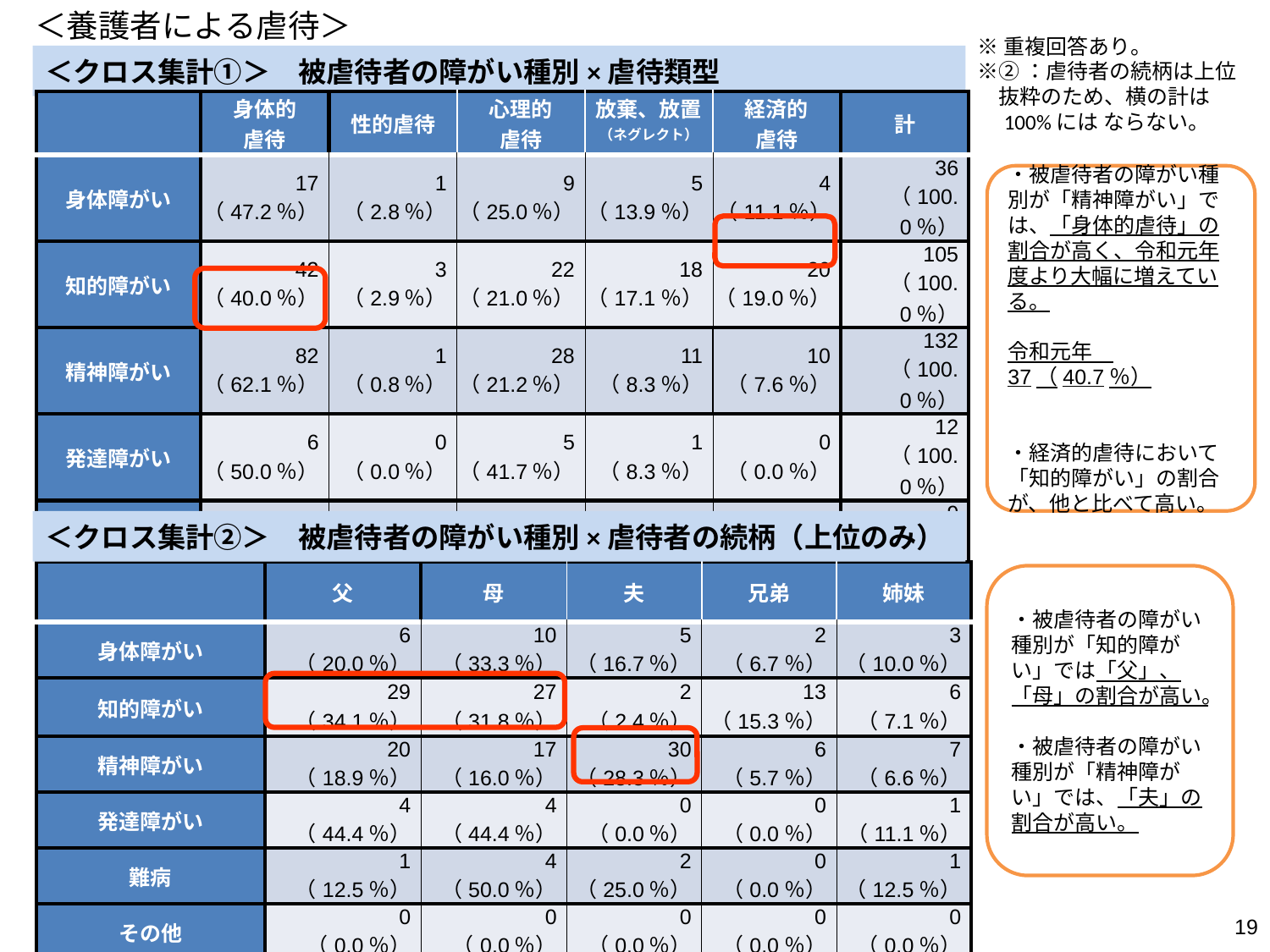

＜養護者による虐待＞
※重複回答あり。
※②：虐待者の続柄は上位
　抜粋のため、横の計は
　100%には ならない。
# ＜クロス集計①＞　被虐待者の障がい種別×虐待類型
|  | 身体的 虐待 | 性的虐待 | 心理的 虐待 | 放棄、放置 （ネグレクト） | 経済的 虐待 | 計 |
| --- | --- | --- | --- | --- | --- | --- |
| 身体障がい | 17 （47.2％） | 1 （2.8％） | 9 （25.0％） | 5 （13.9％） | 4 （11.1％） | 36 （100.0％） |
| 知的障がい | 42 （40.0％） | 3 （2.9％） | 22 （21.0％） | 18 （17.1％） | 20 （19.0％） | 105 （100.0％） |
| 精神障がい | 82 （62.1％） | 1 （0.8％） | 28 （21.2％） | 11 （8.3％） | 10 （7.6％） | 132 （100.0％） |
| 発達障がい | 6 （50.0％） | 0 （0.0％） | 5 （41.7％） | 1 （8.3％） | 0 （0.0％） | 12 （100.0％） |
| 難病 | 4 （44.4％） | 0 （0.0％） | 3 （33.3％） | 2 （22.2％） | 0 （0.0％） | 9 （100.0％） |
| その他 | 0 （0.0％） | 0 （0.0％） | 0 （0.0％） | 0 （0.0％） | 0 （0.0％） | 0 （0.0％） |
・被虐待者の障がい種別が「精神障がい」では、「身体的虐待」の割合が高く、令和元年度より大幅に増えている。

令和元年　37（40.7％）

・経済的虐待において「知的障がい」の割合が、他と比べて高い。

＜クロス集計②＞　被虐待者の障がい種別×虐待者の続柄（上位のみ）
|  | 父 | 母 | 夫 | 兄弟 | 姉妹 |
| --- | --- | --- | --- | --- | --- |
| 身体障がい | 6 （20.0％） | 10 （33.3％） | 5 （16.7％） | 2 （6.7％） | 3 （10.0％） |
| 知的障がい | 29 （34.1％） | 27 （31.8％） | 2 （2.4％） | 13 （15.3％） | 6 （7.1％） |
| 精神障がい | 20 （18.9％） | 17 （16.0％） | 30 （28.3％） | 6 （5.7％） | 7 （6.6％） |
| 発達障がい | 4 （44.4％） | 4 （44.4％） | 0 （0.0％） | 0 （0.0％） | 1 （11.1％） |
| 難病 | 1 （12.5％） | 4 （50.0％） | 2 （25.0％） | 0 （0.0％） | 1 （12.5％） |
| その他 | 0 （0.0％） | 0 （0.0％） | 0 （0.0％） | 0 （0.0％） | 0 （0.0％） |
・被虐待者の障がい種別が「知的障がい」では「父」、「母」の割合が高い。

・被虐待者の障がい種別が「精神障がい」では、「夫」の割合が高い。

19